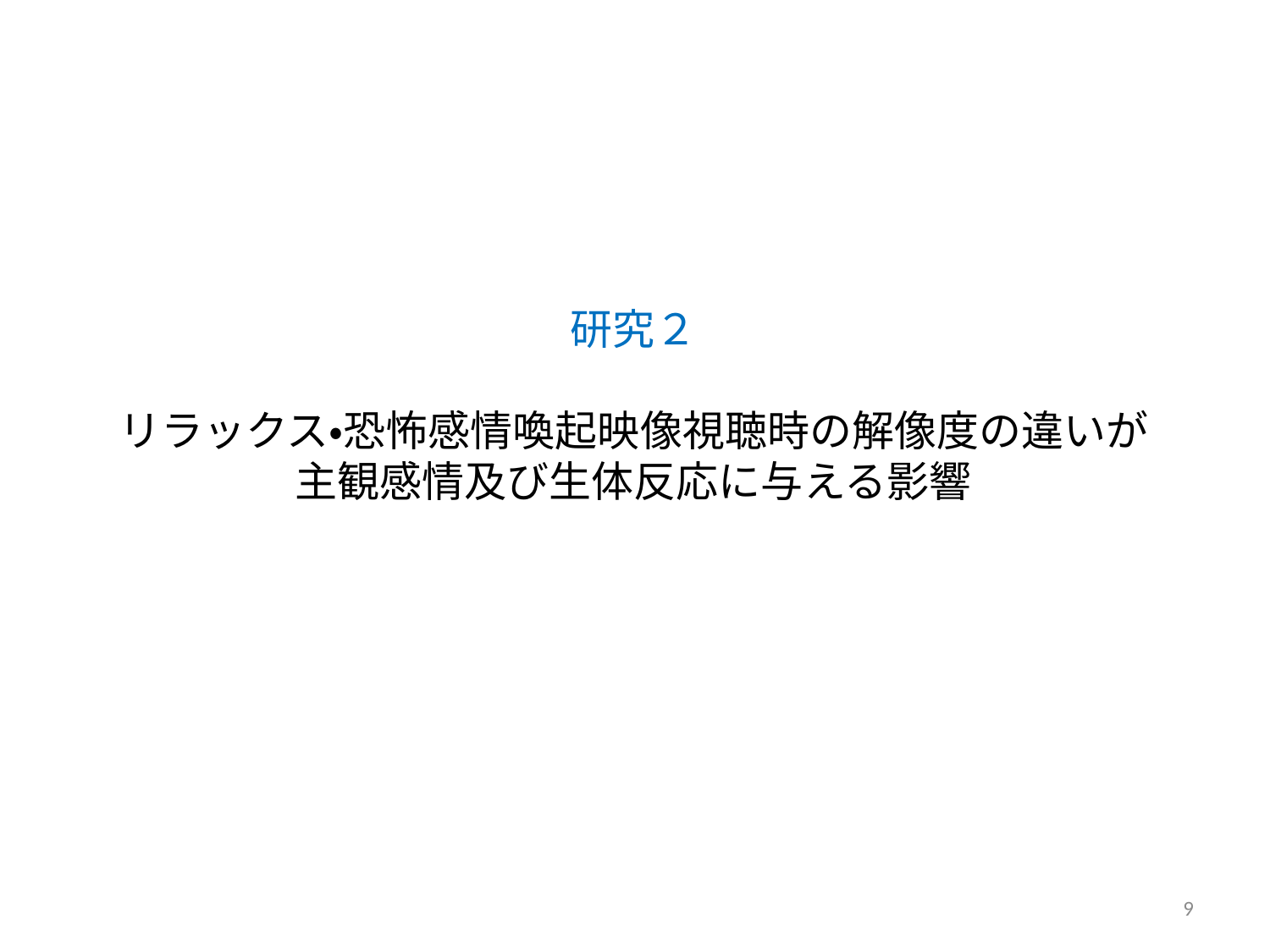

研究２

リラックス・恐怖感情喚起映像視聴時の解像度の違いが
主観感情及び生体反応に与える影響
9